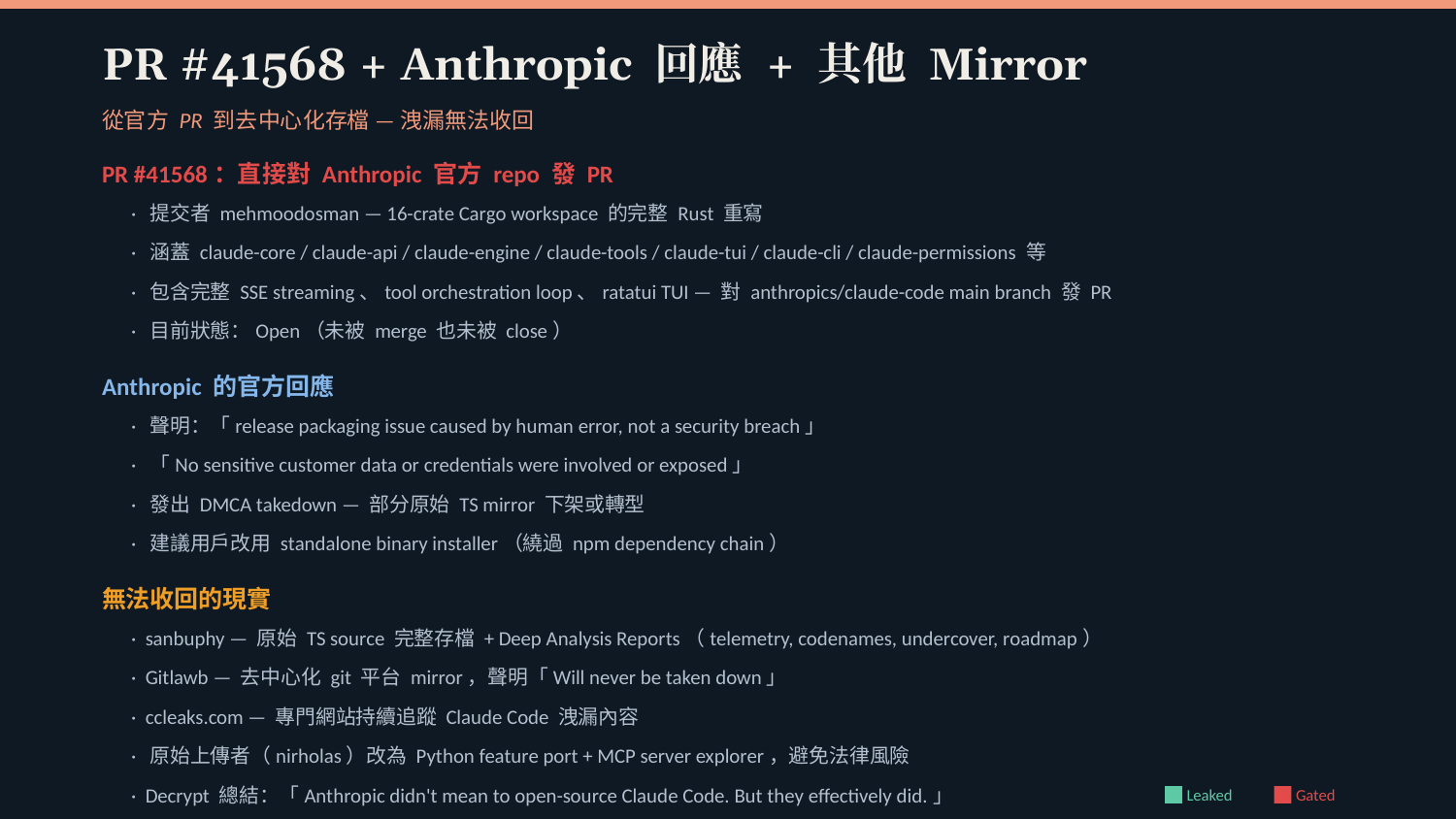

PR #41568 + Anthropic 回應 + 其他 Mirror
從官方 PR 到去中心化存檔 — 洩漏無法收回
PR #41568：直接對 Anthropic 官方 repo 發 PR
·  提交者 mehmoodosman — 16-crate Cargo workspace 的完整 Rust 重寫
·  涵蓋 claude-core / claude-api / claude-engine / claude-tools / claude-tui / claude-cli / claude-permissions 等
·  包含完整 SSE streaming、tool orchestration loop、ratatui TUI — 對 anthropics/claude-code main branch 發 PR
·  目前狀態：Open（未被 merge 也未被 close）
Anthropic 的官方回應
·  聲明：「release packaging issue caused by human error, not a security breach」
·  「No sensitive customer data or credentials were involved or exposed」
·  發出 DMCA takedown — 部分原始 TS mirror 下架或轉型
·  建議用戶改用 standalone binary installer（繞過 npm dependency chain）
無法收回的現實
·  sanbuphy — 原始 TS source 完整存檔 + Deep Analysis Reports（telemetry, codenames, undercover, roadmap）
·  Gitlawb — 去中心化 git 平台 mirror，聲明「Will never be taken down」
·  ccleaks.com — 專門網站持續追蹤 Claude Code 洩漏內容
·  原始上傳者（nirholas）改為 Python feature port + MCP server explorer，避免法律風險
·  Decrypt 總結：「Anthropic didn't mean to open-source Claude Code. But they effectively did.」
Leaked
Gated